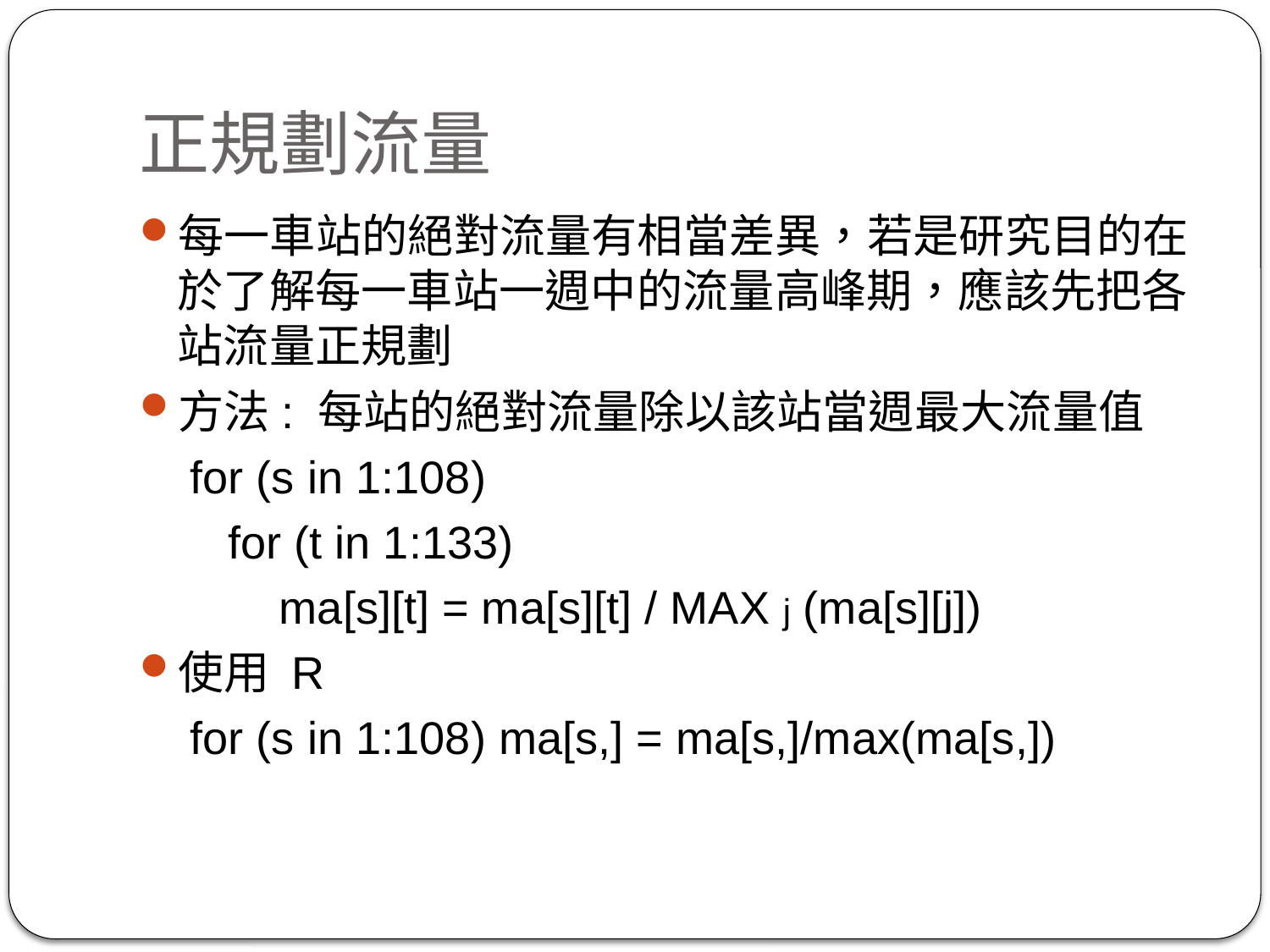

# 正規劃流量
每一車站的絕對流量有相當差異，若是研究目的在於了解每一車站一週中的流量高峰期，應該先把各站流量正規劃
方法: 每站的絕對流量除以該站當週最大流量值
    for (s in 1:108)
       for (t in 1:133)
           ma[s][t] = ma[s][t] / MAX j (ma[s][j])
使用 R
    for (s in 1:108) ma[s,] = ma[s,]/max(ma[s,])